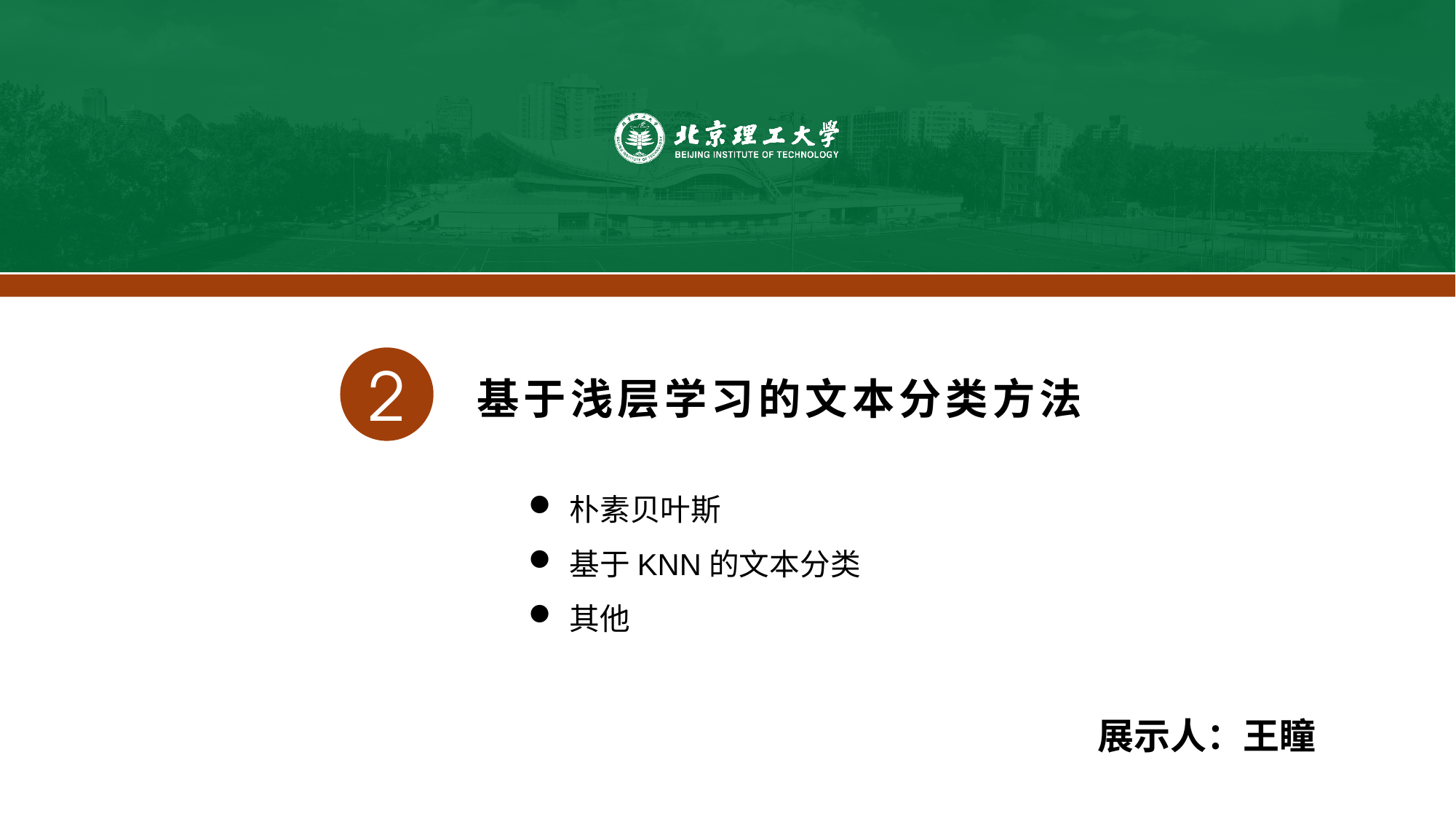

2
基于浅层学习的文本分类方法
朴素贝叶斯
基于KNN的文本分类
其他
展示人：王瞳